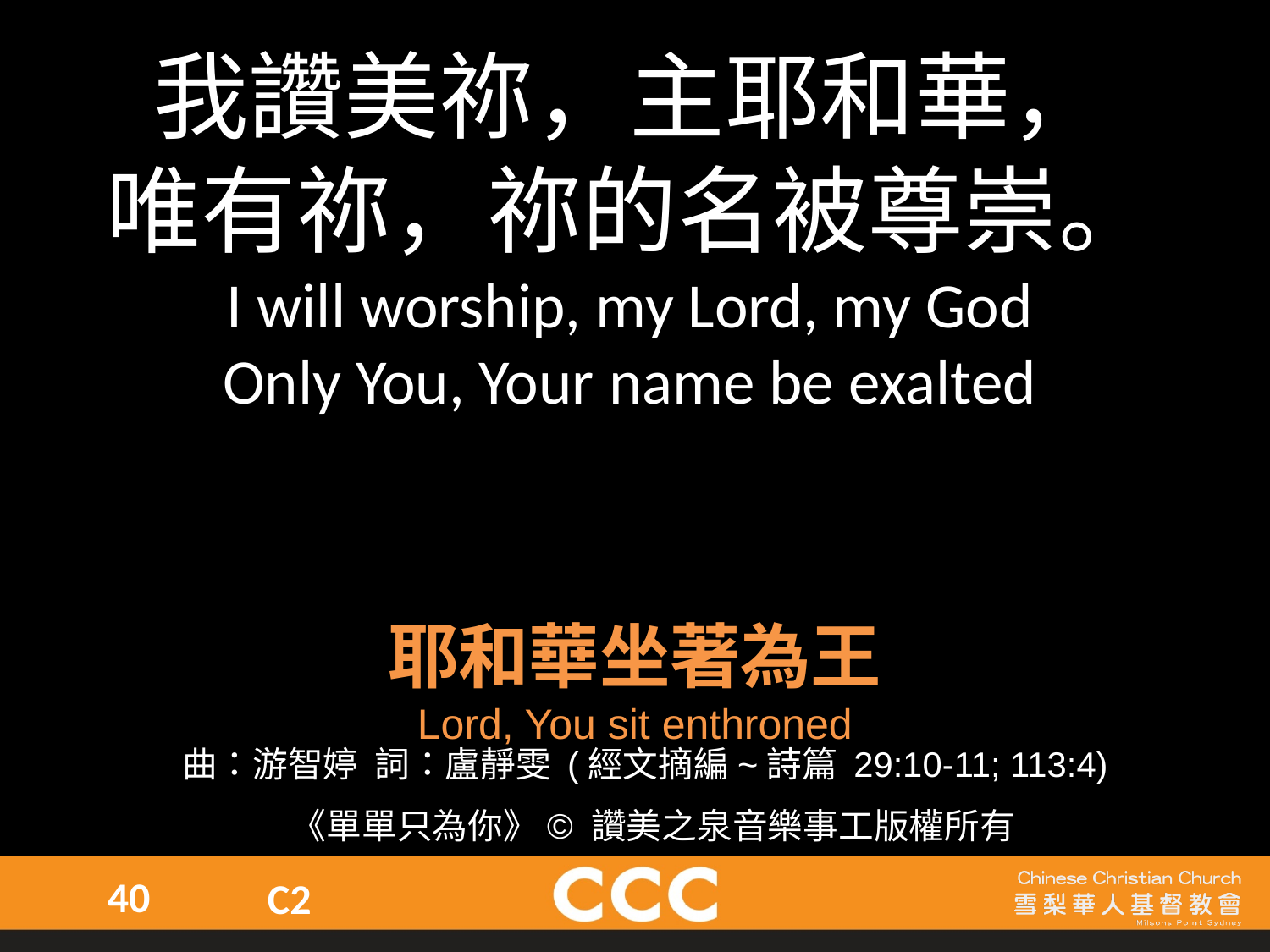

我讚美祢，主耶和華，
唯有祢，祢的名被尊崇。
I will worship, my Lord, my God
Only You, Your name be exalted
耶和華坐著為王
Lord, You sit enthroned
曲：游智婷  詞：盧靜雯 (經文摘編~詩篇 29:10-11; 113:4)
 《單單只為你》© 讚美之泉音樂事工版權所有
40
C2